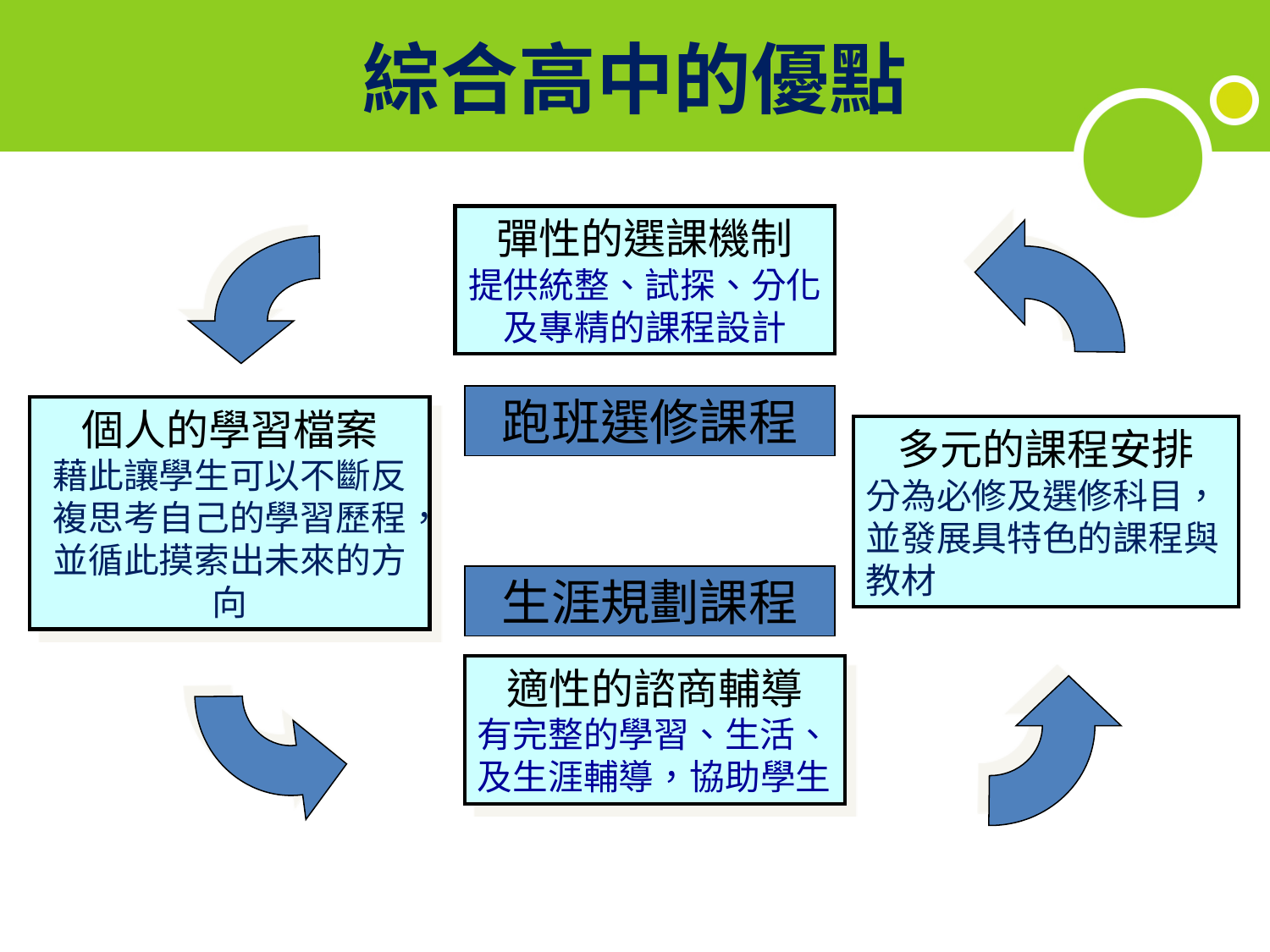

# 綜合高中的優點
彈性的選課機制
提供統整、試探、分化及專精的課程設計

跑班選修課程
個人的學習檔案
藉此讓學生可以不斷反複思考自己的學習歷程，並循此摸索出未來的方向
多元的課程安排
分為必修及選修科目，並發展具特色的課程與教材
生涯規劃課程

適性的諮商輔導
有完整的學習、生活、及生涯輔導，協助學生